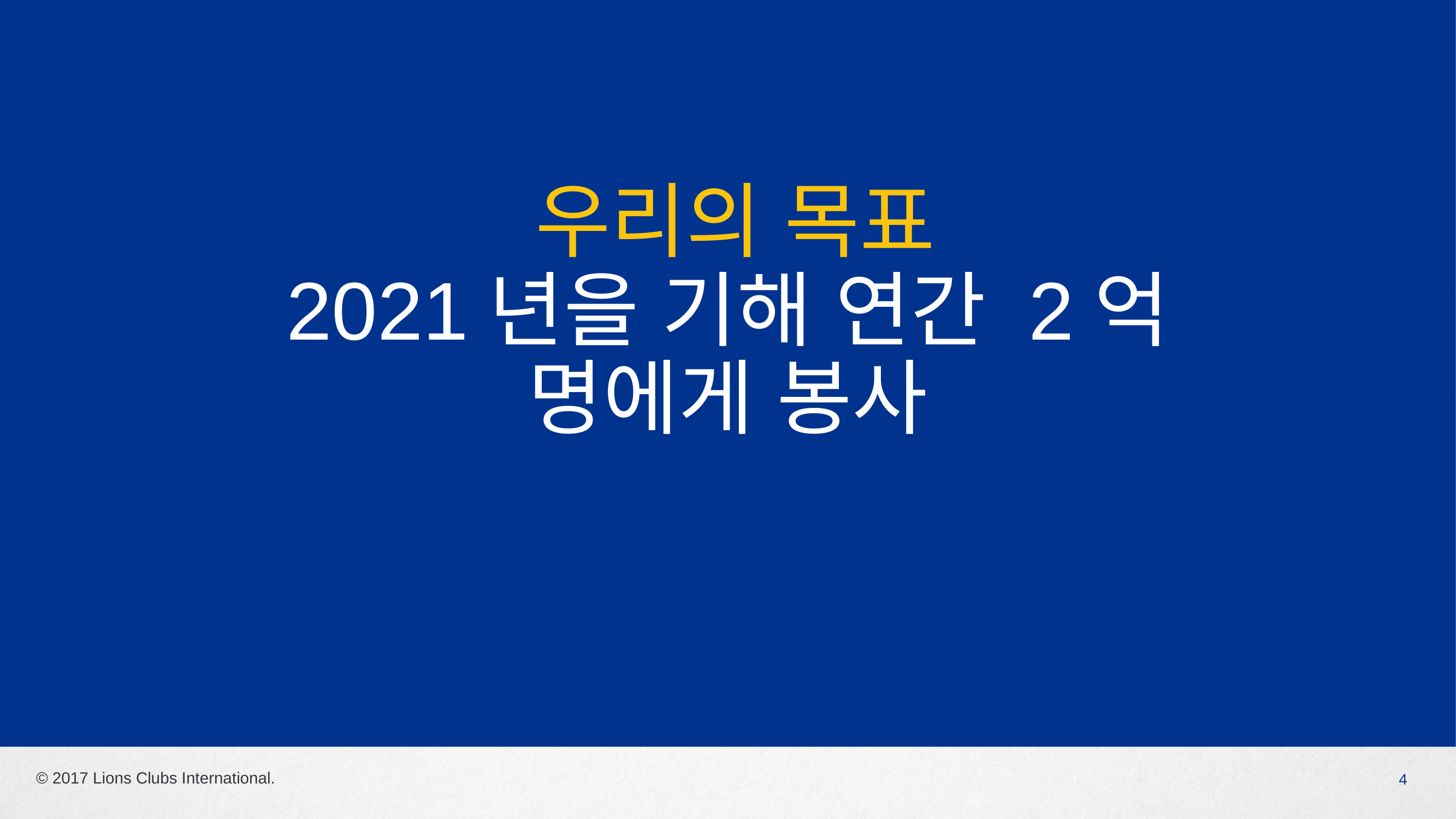

# 우리의 목표 2021년을 기해 연간 2억 명에게 봉사